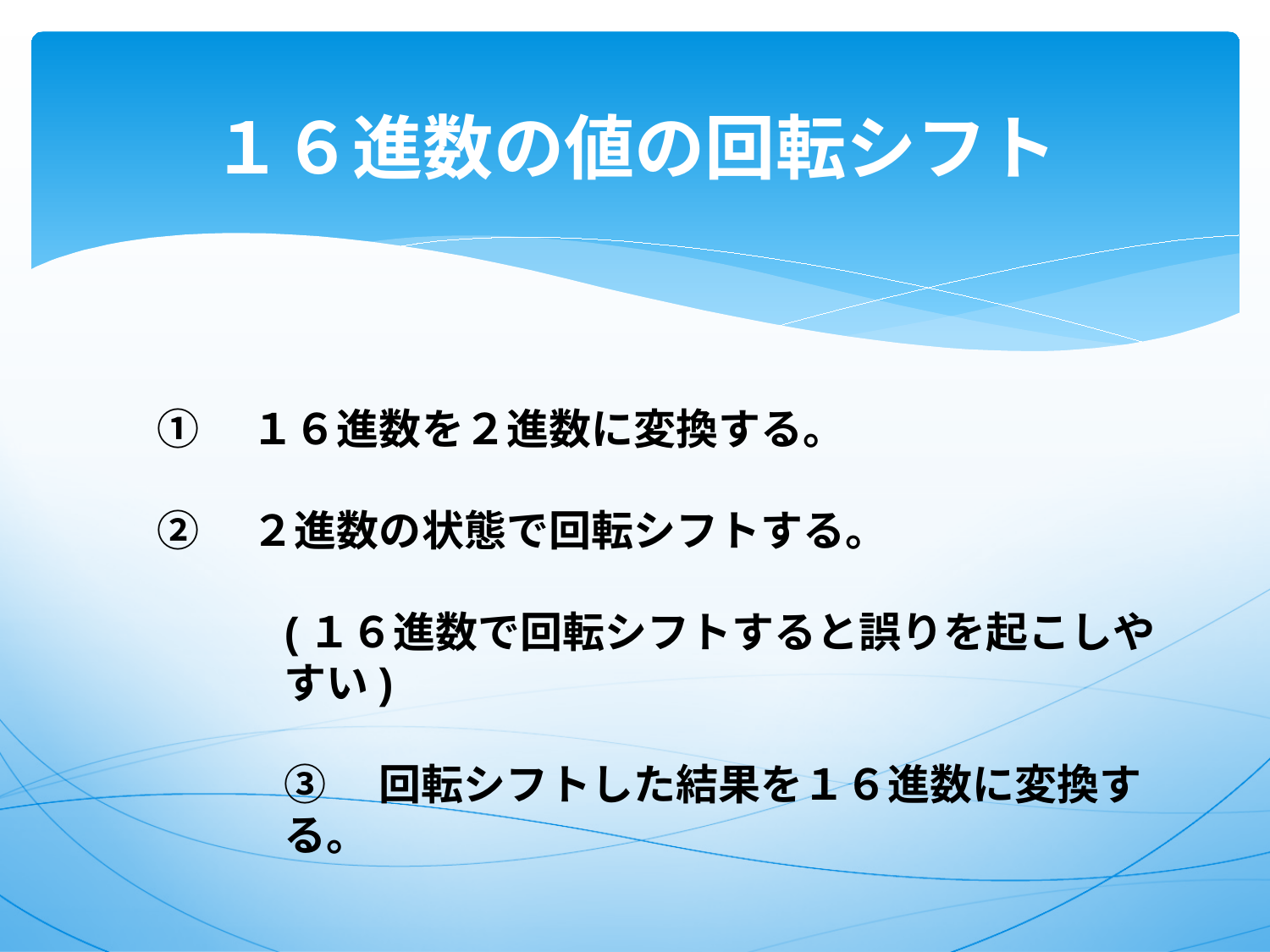

# １６進数の値の回転シフト
①　１６進数を２進数に変換する。

②　２進数の状態で回転シフトする。

(１６進数で回転シフトすると誤りを起こしやすい)

③　回転シフトした結果を１６進数に変換する。